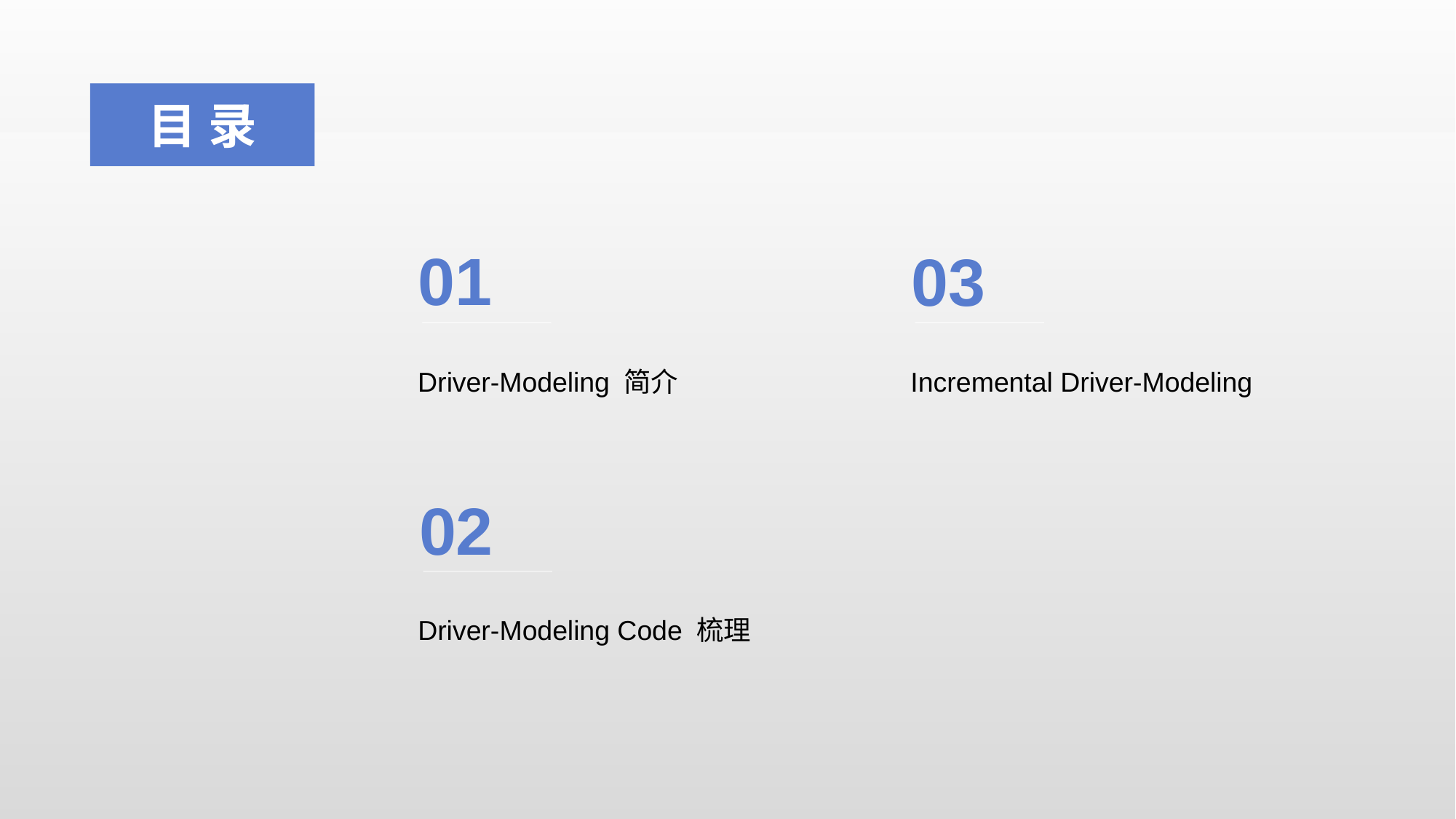

目录
01
03
Driver-Modeling 简介
Incremental Driver-Modeling
02
Driver-Modeling Code 梳理